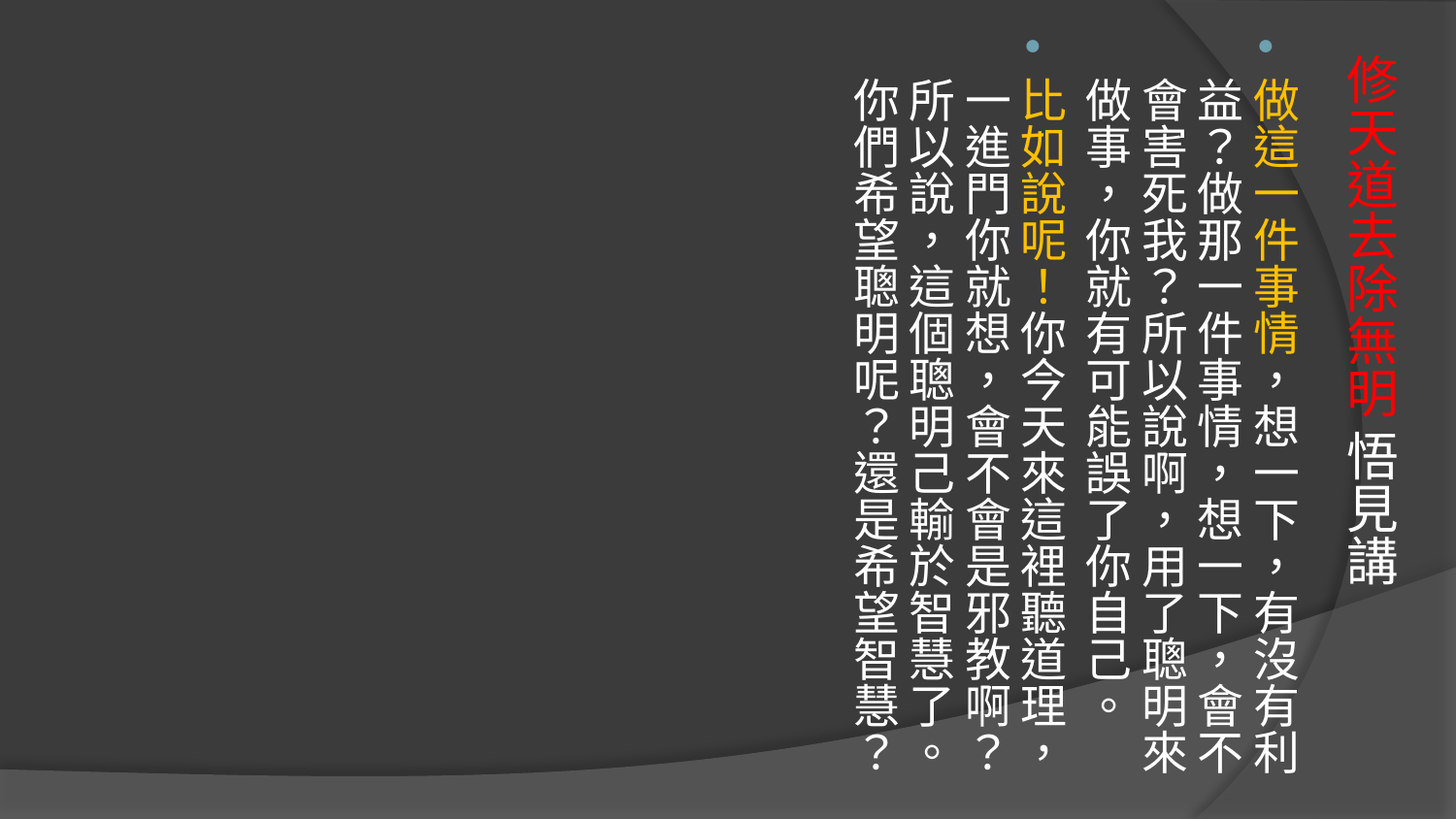

做這一件事情，想一下，有沒有利益？做那一件事情，想一下，會不會害死我？所以說啊，用了聰明來做事，你就有可能誤了你自己。
比如說呢！你今天來這裡聽道理，一進門你就想，會不會是邪教啊？所以說，這個聰明己輸於智慧了。你們希望聰明呢？還是希望智慧？

# 修天道去除無明 悟見講